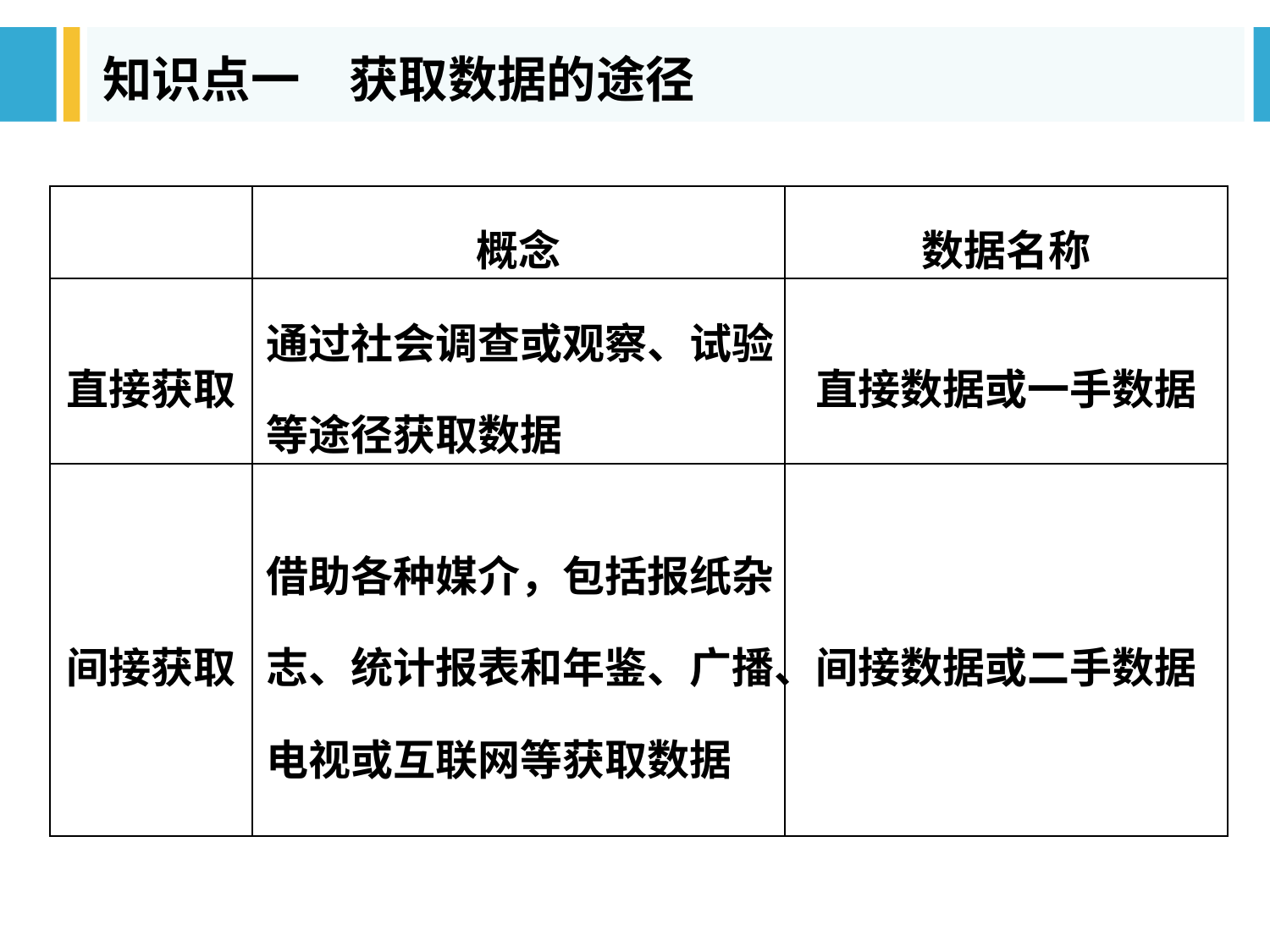

知识点一　获取数据的途径
|  | 概念 | 数据名称 |
| --- | --- | --- |
| 直接获取 | 通过社会调查或观察、试验等途径获取数据 | 直接数据或一手数据 |
| 间接获取 | 借助各种媒介，包括报纸杂志、统计报表和年鉴、广播、电视或互联网等获取数据 | 间接数据或二手数据 |